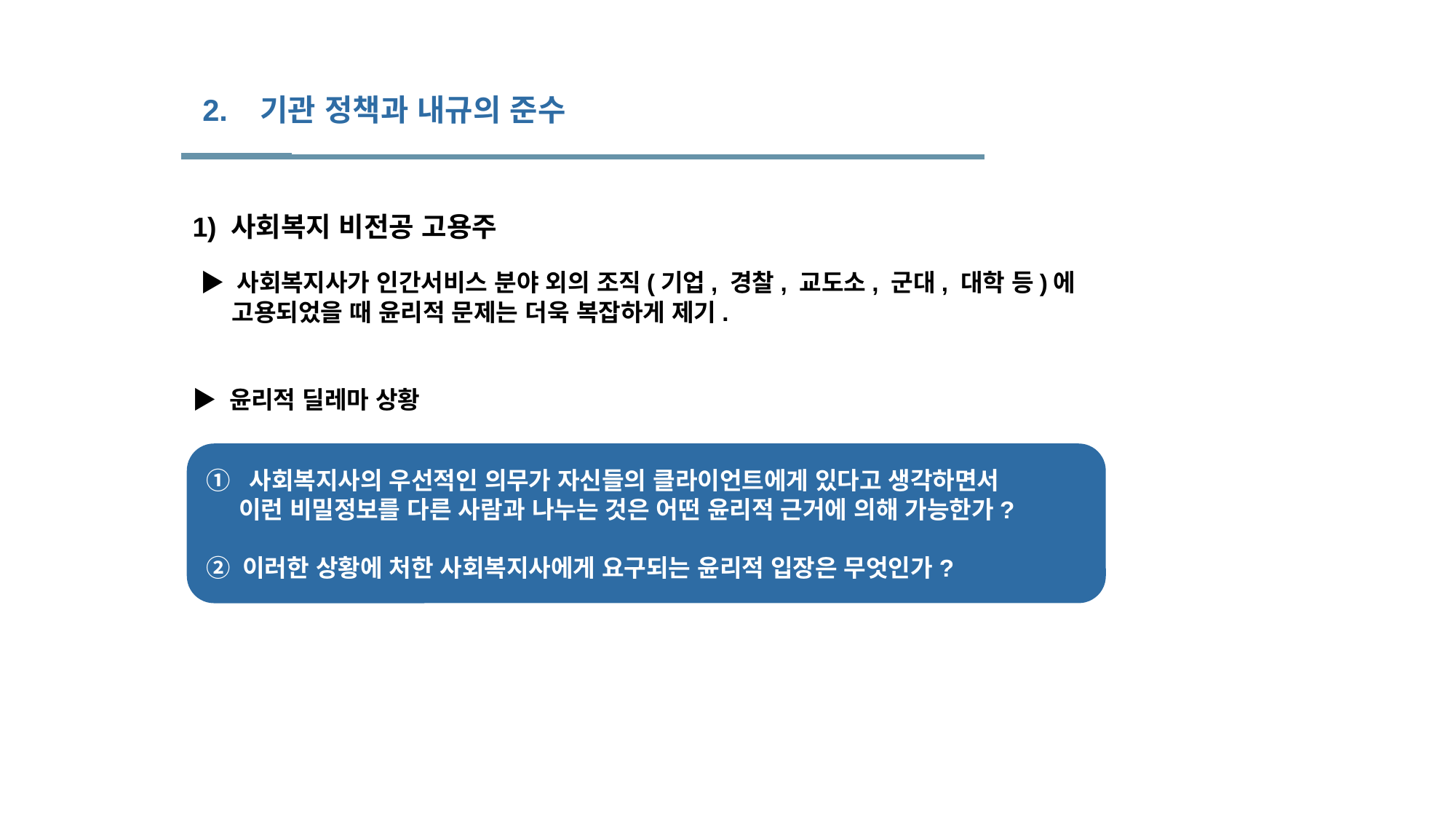

2.   기관 정책과 내규의 준수

1) 사회복지 비전공 고용주

 ▶ 사회복지사가 인간서비스 분야 외의 조직(기업, 경찰, 교도소, 군대, 대학 등)에
     고용되었을 때 윤리적 문제는 더욱 복잡하게 제기.

▶ 윤리적 딜레마 상황

①  사회복지사의 우선적인 의무가 자신들의 클라이언트에게 있다고 생각하면서
    이런 비밀정보를 다른 사람과 나누는 것은 어떤 윤리적 근거에 의해 가능한가?

② 이러한 상황에 처한 사회복지사에게 요구되는 윤리적 입장은 무엇인가?